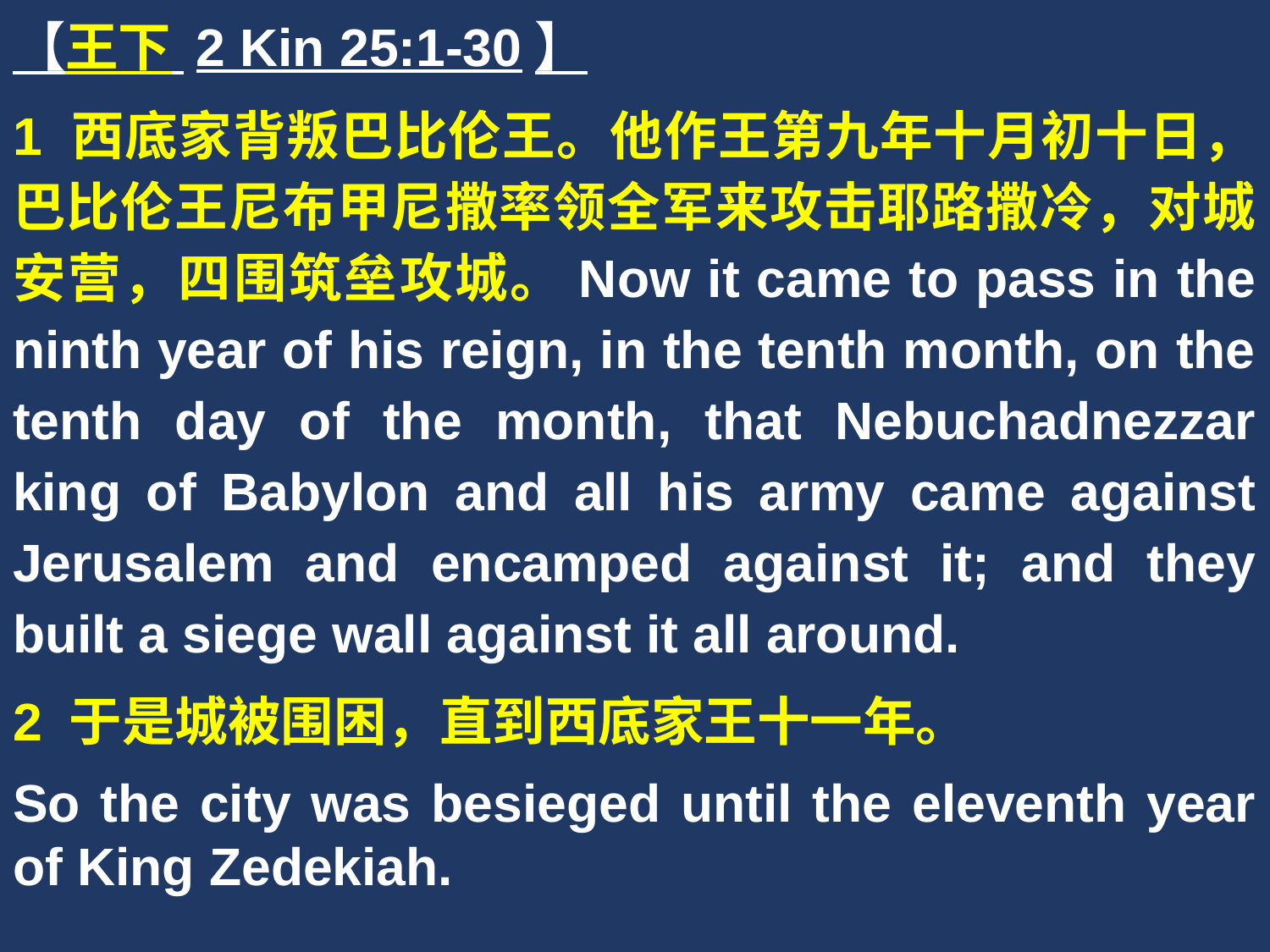

【王下 2 Kin 25:1-30】
1 西底家背叛巴比伦王。他作王第九年十月初十日，巴比伦王尼布甲尼撒率领全军来攻击耶路撒冷，对城安营，四围筑垒攻城。Now it came to pass in the ninth year of his reign, in the tenth month, on the tenth day of the month, that Nebuchadnezzar king of Babylon and all his army came against Jerusalem and encamped against it; and they built a siege wall against it all around.
2 于是城被围困，直到西底家王十一年。
So the city was besieged until the eleventh year of King Zedekiah.